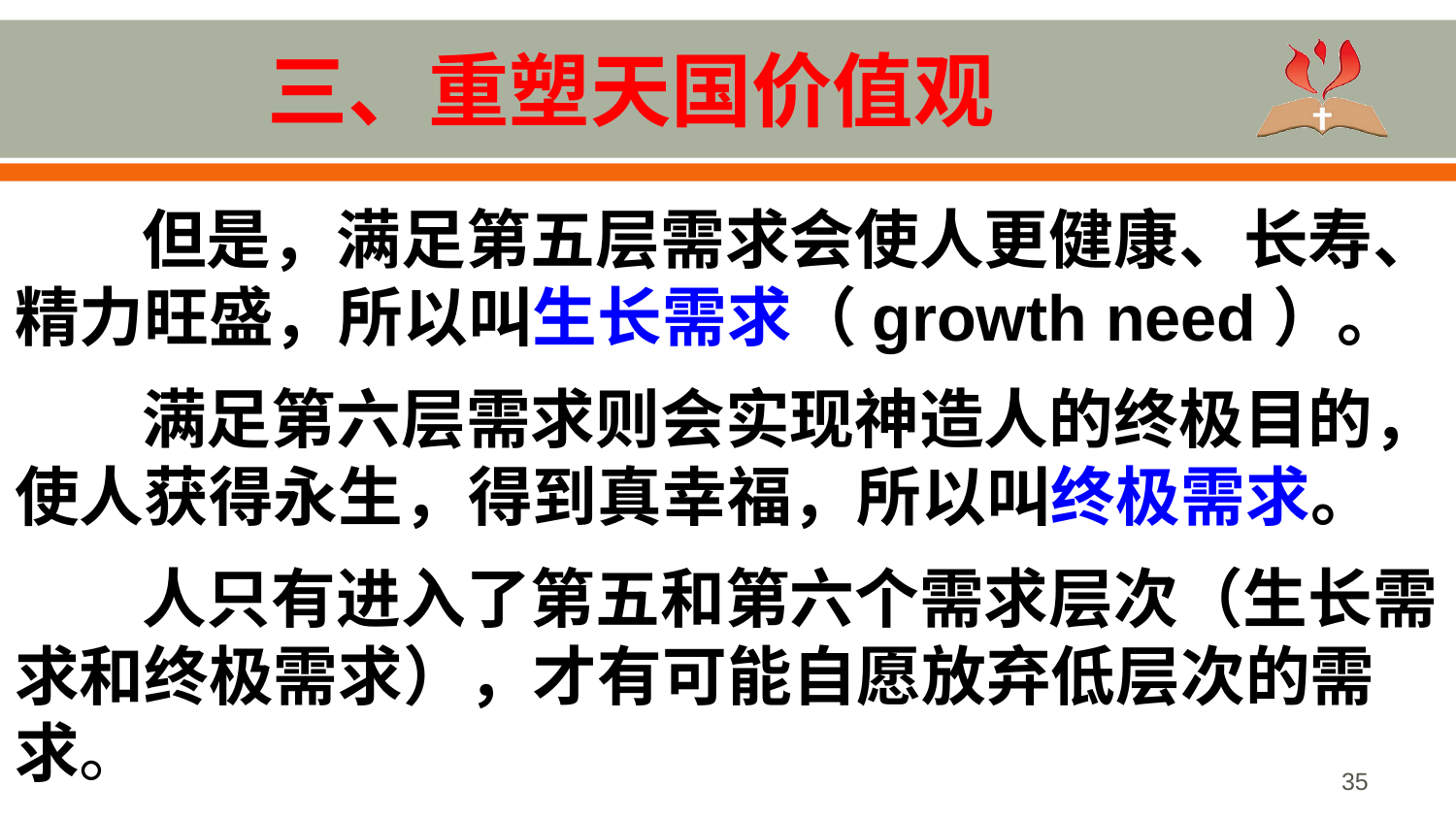

# 三、重塑天国价值观
但是，满足第五层需求会使人更健康、长寿、精力旺盛，所以叫生长需求（growth need）。
满足第六层需求则会实现神造人的终极目的，使人获得永生，得到真幸福，所以叫终极需求。
人只有进入了第五和第六个需求层次（生长需求和终极需求），才有可能自愿放弃低层次的需求。

35